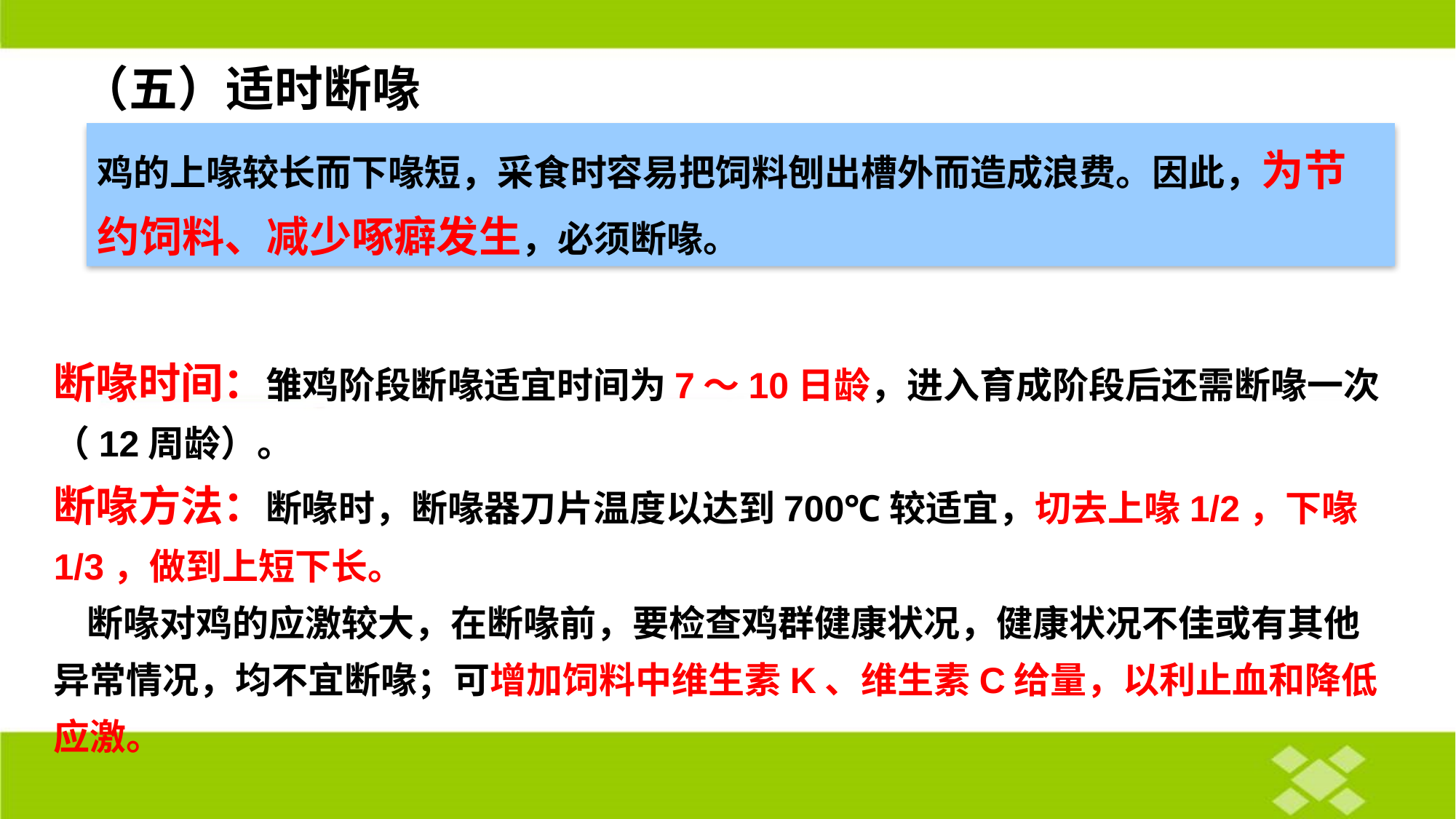

（五）适时断喙
鸡的上喙较长而下喙短，采食时容易把饲料刨出槽外而造成浪费。因此，为节约饲料、减少啄癖发生，必须断喙。
断喙时间：雏鸡阶段断喙适宜时间为7～10日龄，进入育成阶段后还需断喙一次（12周龄）。
断喙方法：断喙时，断喙器刀片温度以达到700℃较适宜，切去上喙1/2，下喙1/3，做到上短下长。
   断喙对鸡的应激较大，在断喙前，要检查鸡群健康状况，健康状况不佳或有其他异常情况，均不宜断喙；可增加饲料中维生素K、维生素C给量，以利止血和降低应激。